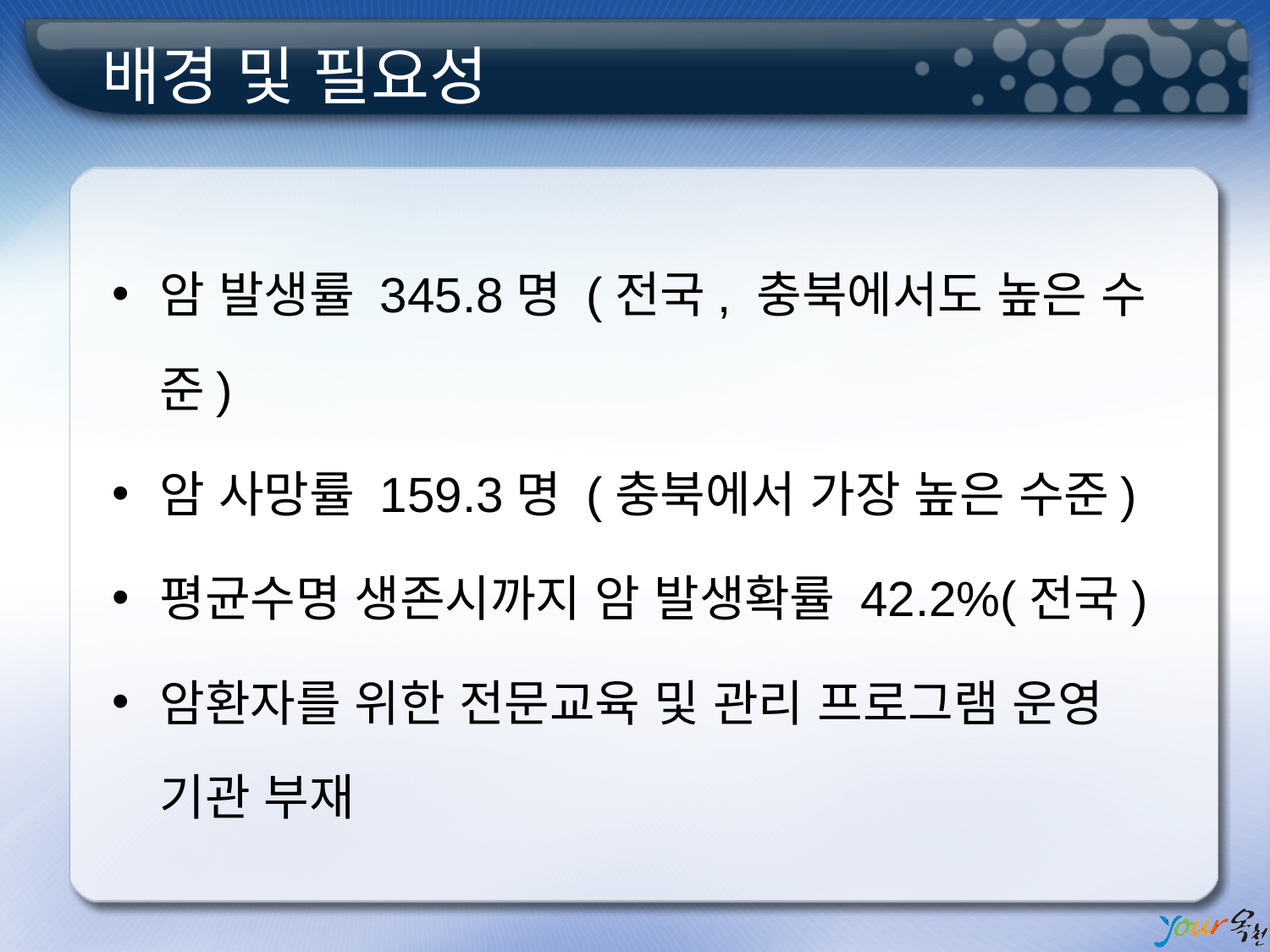

# 배경 및 필요성
암 발생률 345.8명 (전국, 충북에서도 높은 수준)
암 사망률 159.3명 (충북에서 가장 높은 수준)
평균수명 생존시까지 암 발생확률 42.2%(전국)
암환자를 위한 전문교육 및 관리 프로그램 운영   기관 부재